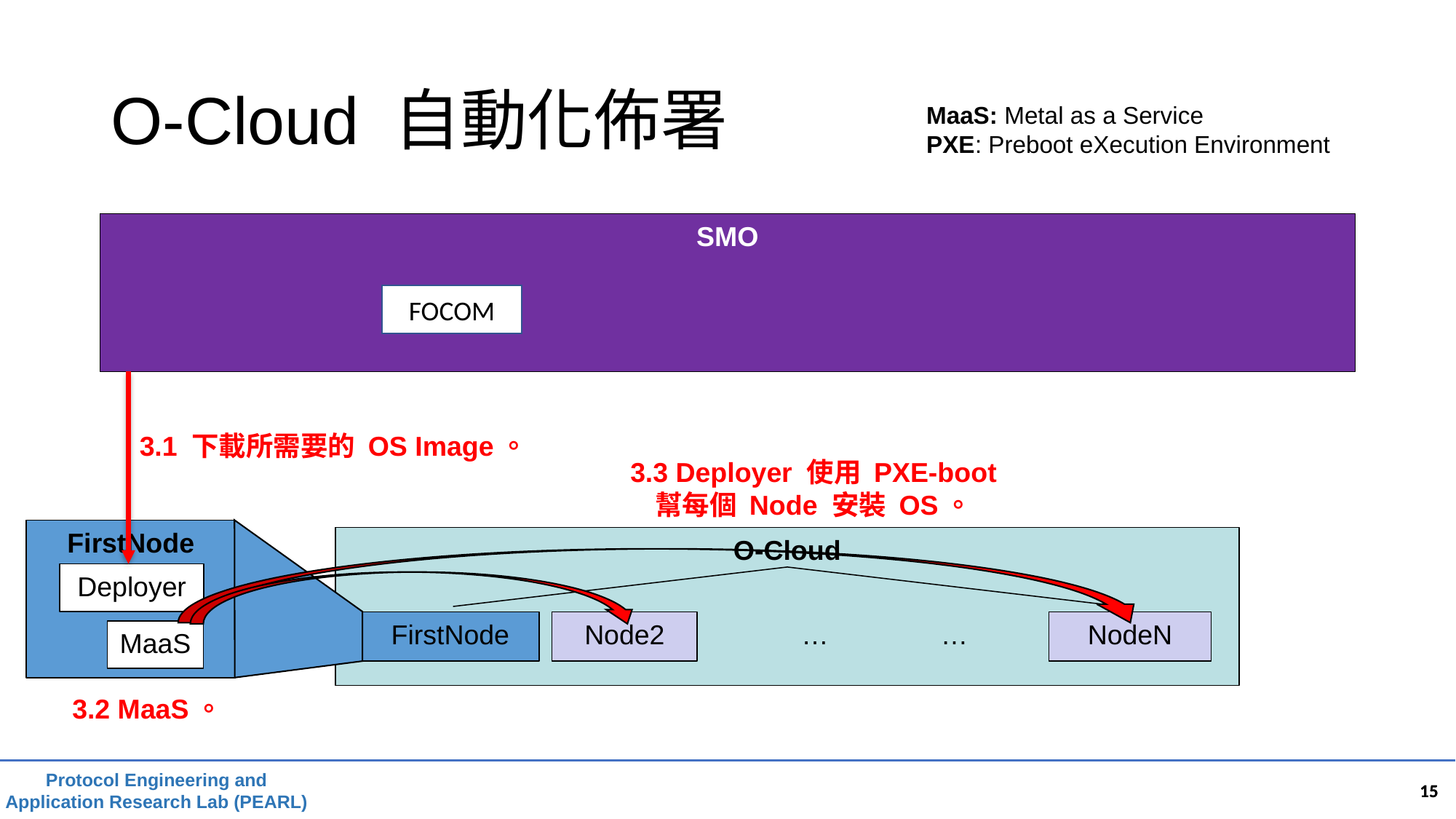

# O-Cloud 自動化佈署
MaaS: Metal as a Service
PXE: Preboot eXecution Environment

SMO
FOCOM

3.1 下載所需要的 OS Image。
3.3 Deployer 使用 PXE-boot 幫每個 Node 安裝 OS。
FirstNode

O-Cloud
…
…
FirstNode
Node2
NodeN
Deployer
MaaS
3.2 MaaS。